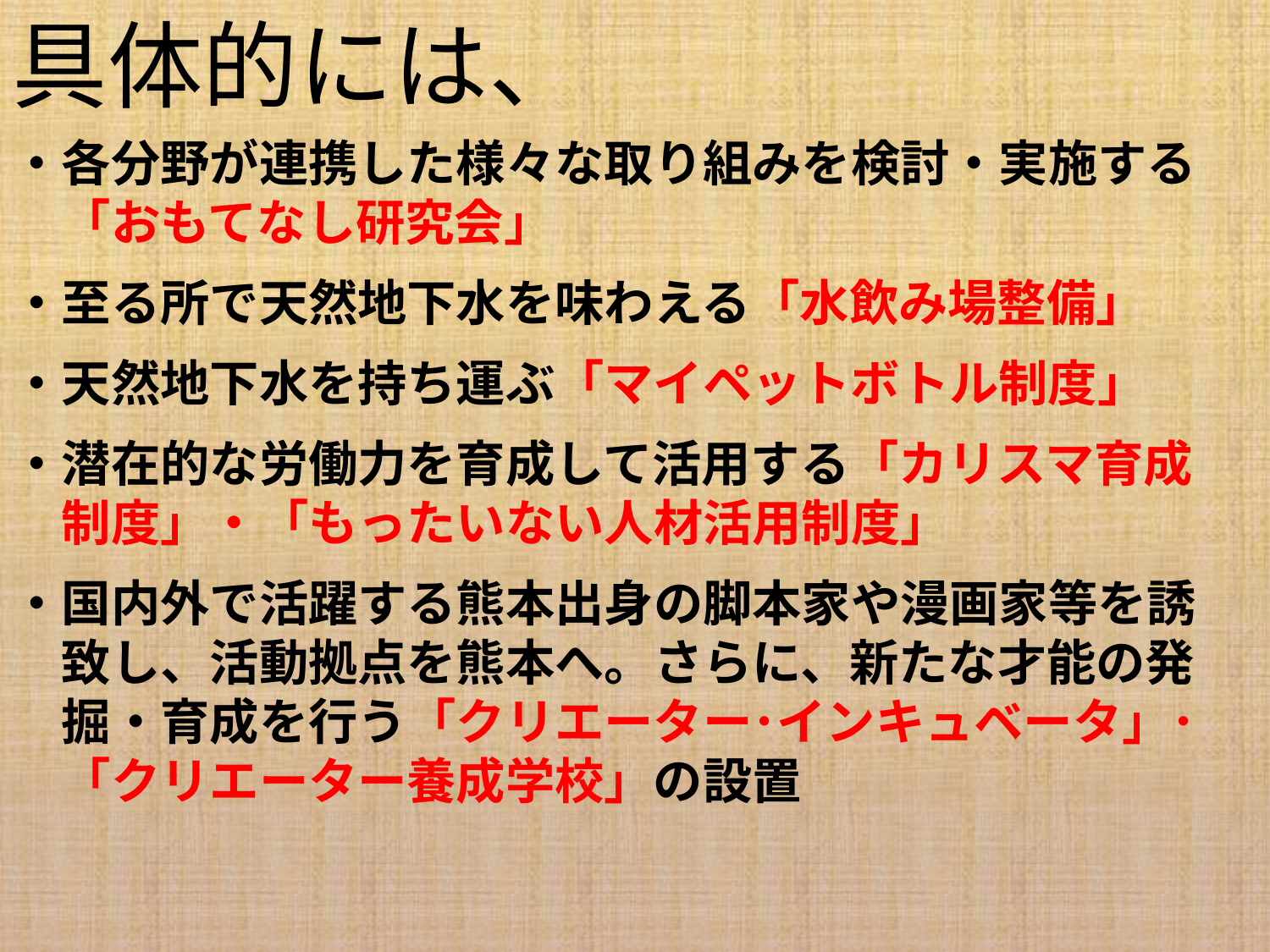

具体的には、
・各分野が連携した様々な取り組みを検討・実施する
　「おもてなし研究会」

・至る所で天然地下水を味わえる「水飲み場整備」

・天然地下水を持ち運ぶ「マイペットボトル制度」

・潜在的な労働力を育成して活用する「カリスマ育成
　制度」・「もったいない人材活用制度」

・国内外で活躍する熊本出身の脚本家や漫画家等を誘
　致し、活動拠点を熊本へ。さらに、新たな才能の発
　掘・育成を行う「クリエーター･インキュベータ」･
　「クリエーター養成学校」の設置